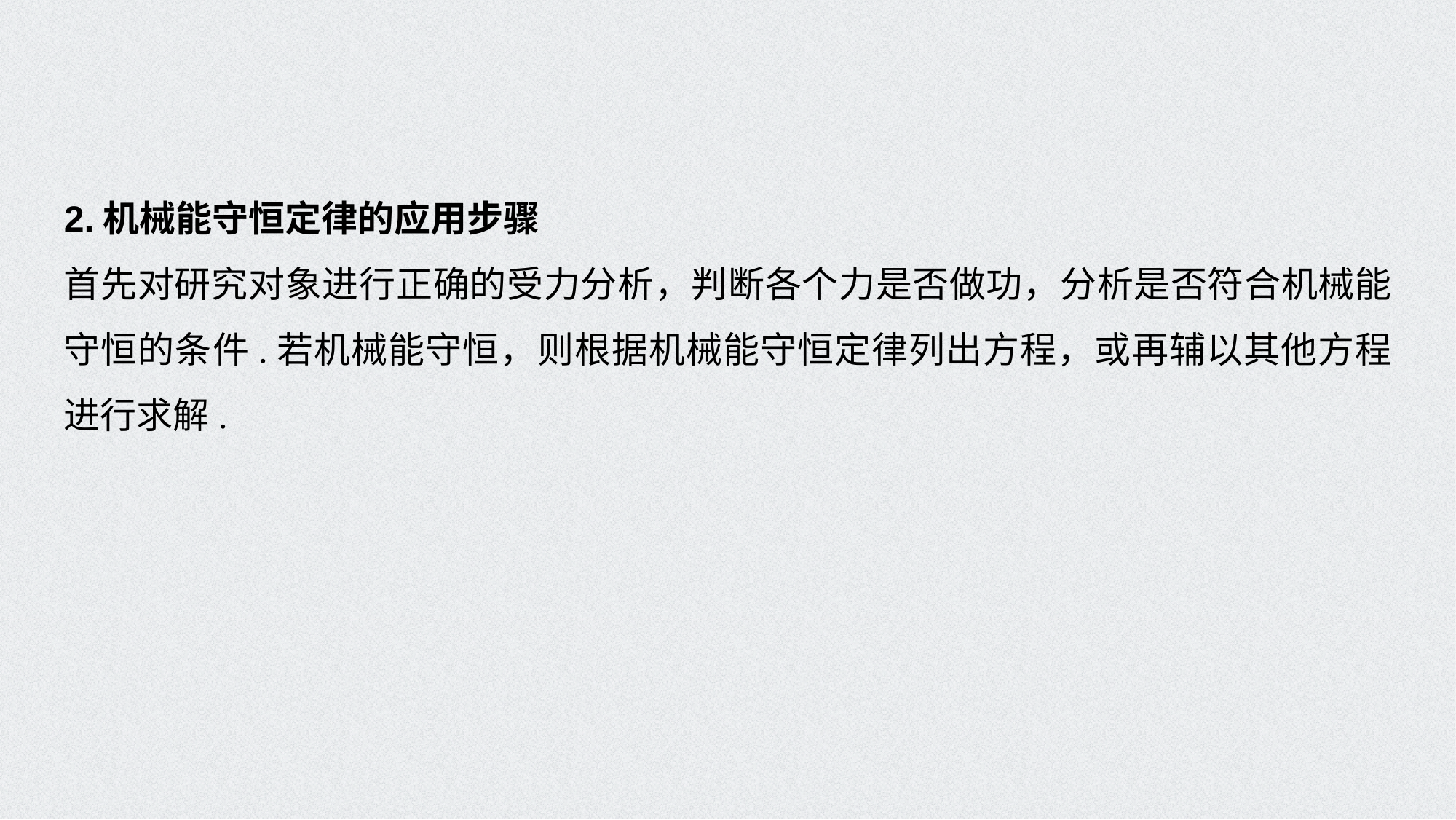

2.机械能守恒定律的应用步骤
首先对研究对象进行正确的受力分析，判断各个力是否做功，分析是否符合机械能守恒的条件.若机械能守恒，则根据机械能守恒定律列出方程，或再辅以其他方程进行求解.